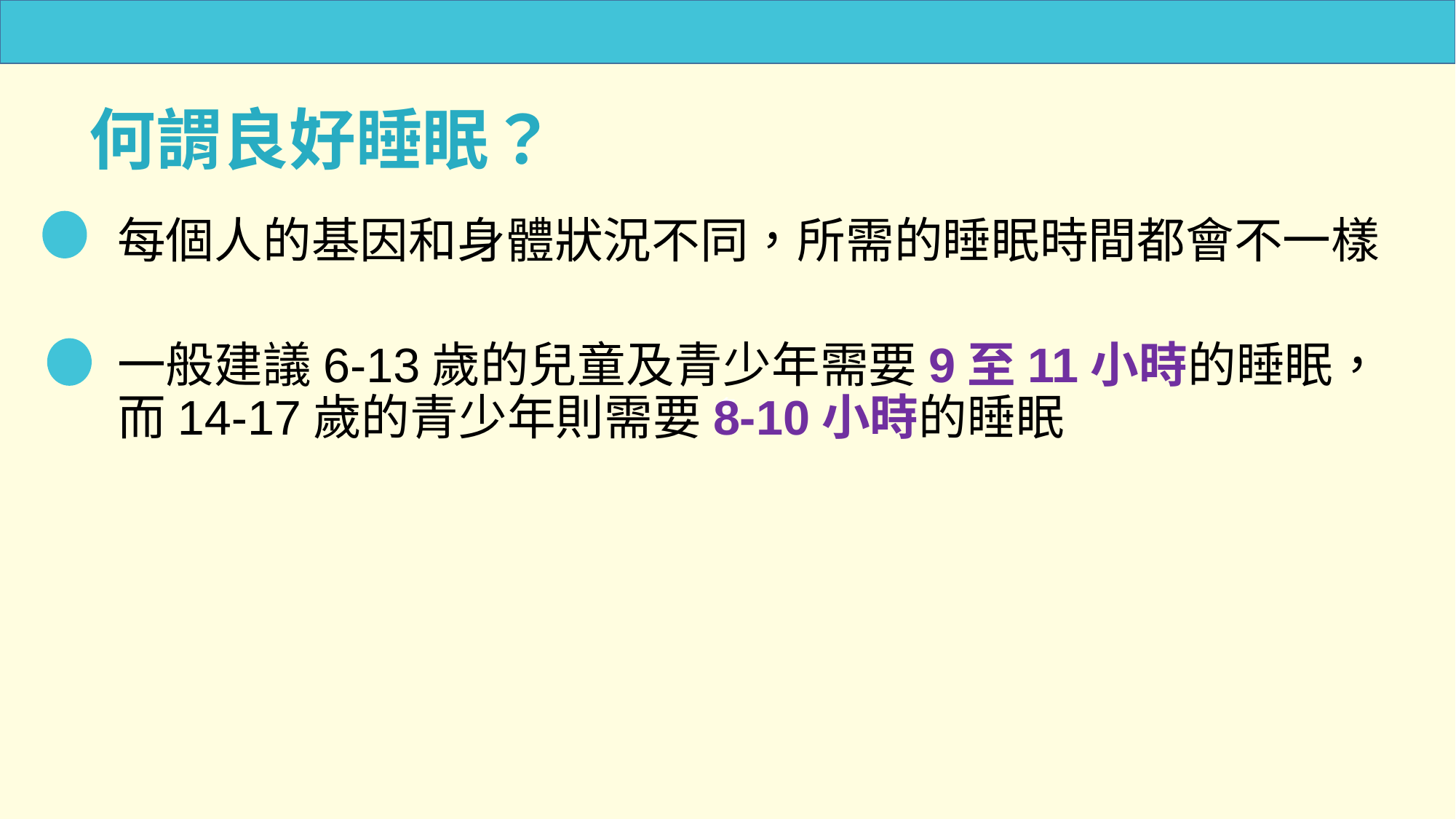

多

# 何謂良好睡眠？

每個人的基因和身體狀況不同，所需的睡眠時間都會不一樣

一般建議6-13歲的兒童及青少年需要9至11小時的睡眠，而14-17歲的青少年則需要8-10小時的睡眠